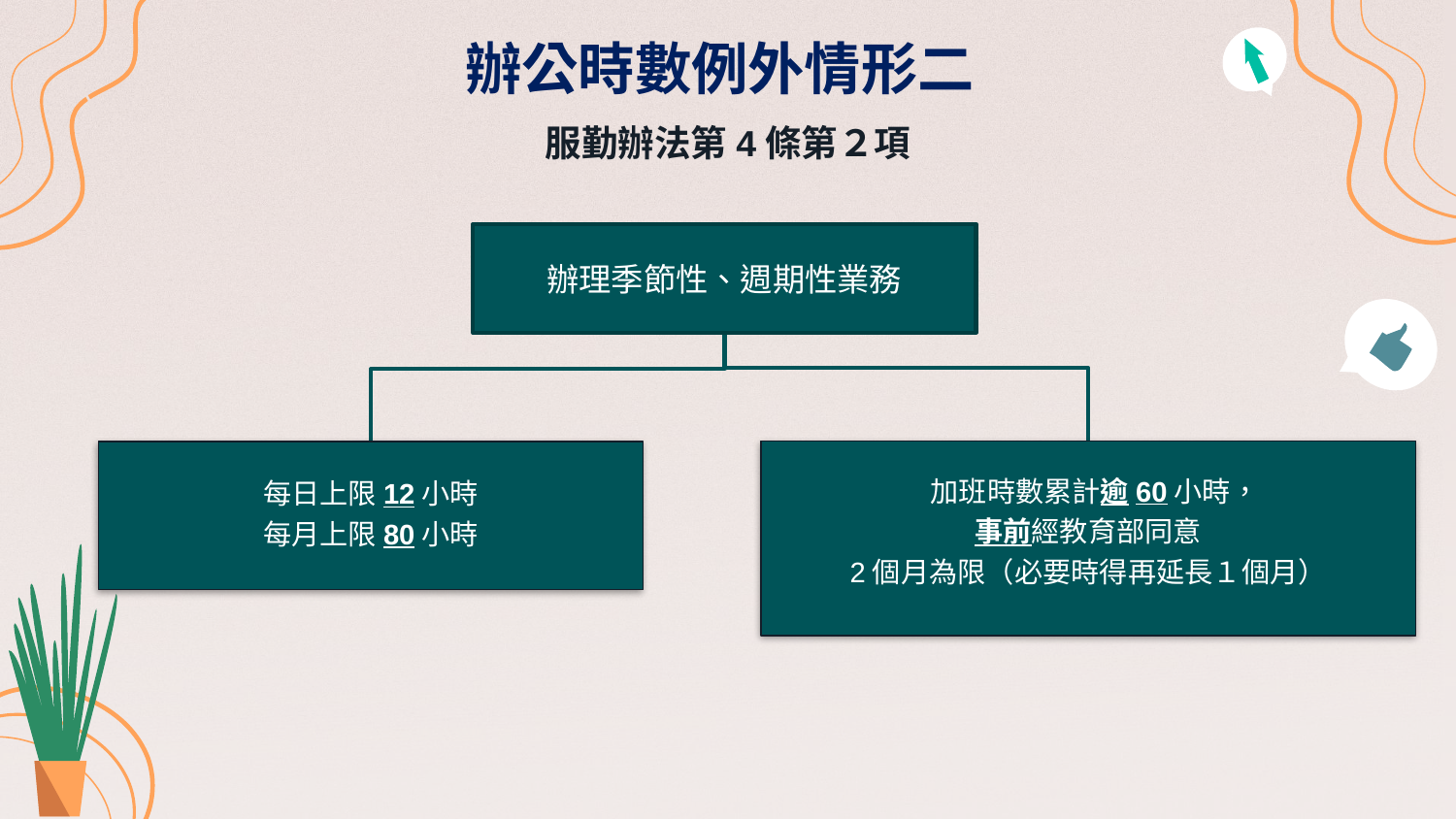

辦公時數例外情形二

服勤辦法第4條第２項
辦理季節性、週期性業務
每日上限12小時
每月上限80小時

 加班時數累計逾60小時，
事前經教育部同意
2個月為限（必要時得再延長１個月）